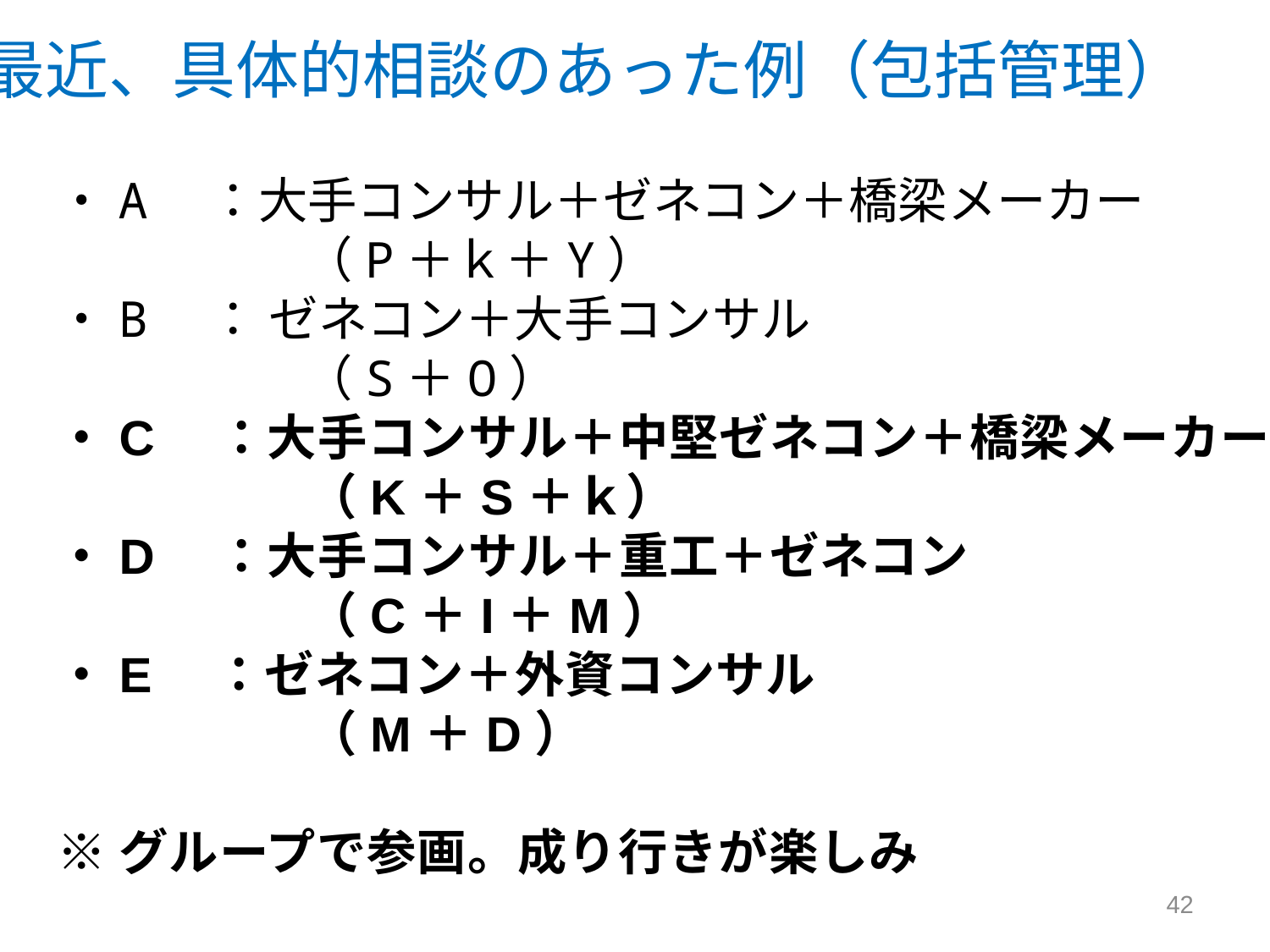

・A　：大手コンサル＋ゼネコン＋橋梁メーカー
　　　　　（P＋ｋ＋Y）
・B　： ゼネコン＋大手コンサル
　　　　　（S＋O）
・C　：大手コンサル＋中堅ゼネコン＋橋梁メーカー
　　　　　（K＋S＋ｋ）
・D　：大手コンサル＋重工＋ゼネコン
　　　　　（C＋I＋M）
・E　：ゼネコン＋外資コンサル
　　　　　（M＋D）

※グループで参画。成り行きが楽しみ
最近、具体的相談のあった例（包括管理）
42